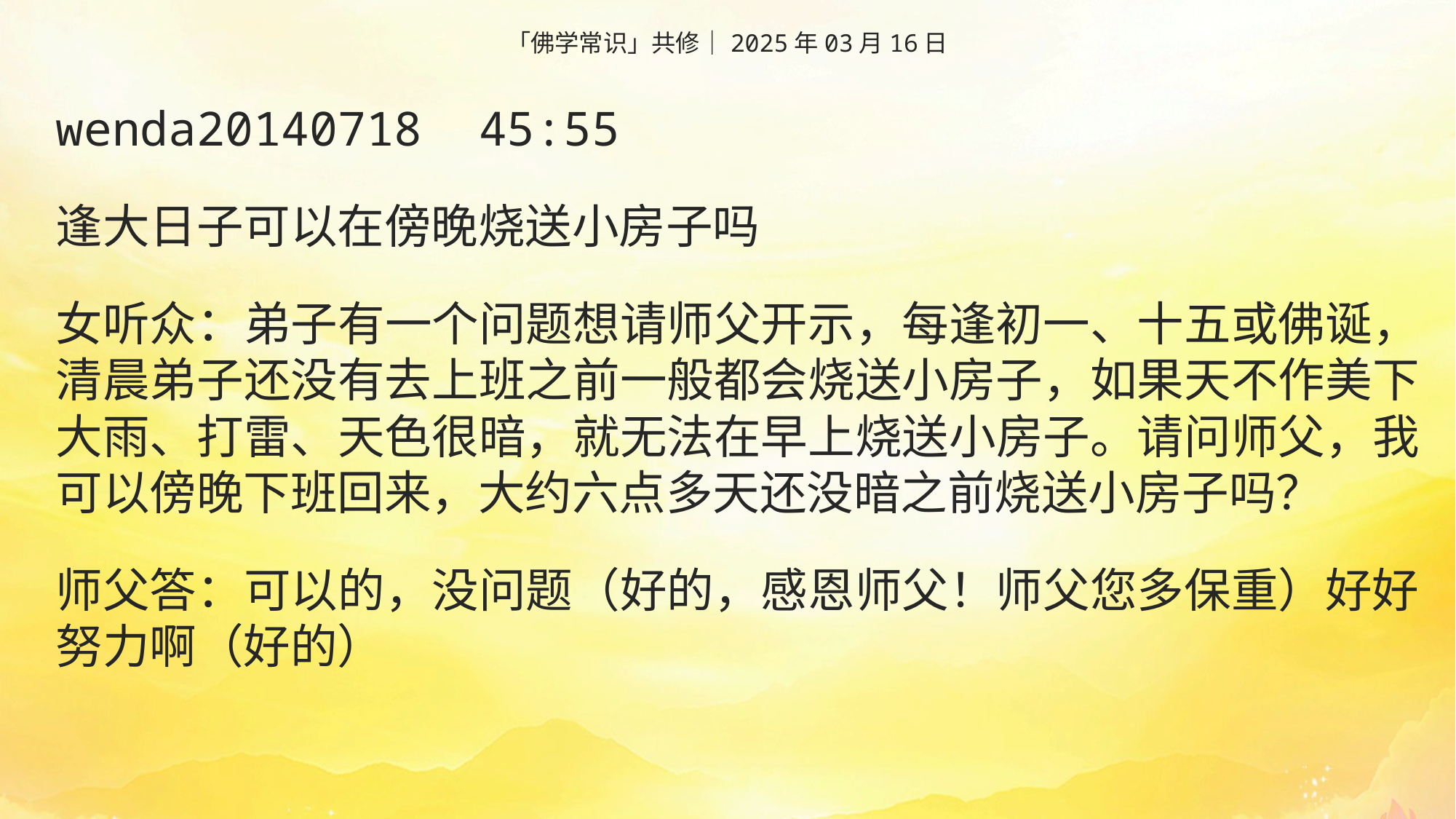

「佛学常识」共修｜2025年03月16日
wenda20140718  45:55
逢大日子可以在傍晚烧送小房子吗
女听众：弟子有一个问题想请师父开示，每逢初一、十五或佛诞，清晨弟子还没有去上班之前一般都会烧送小房子，如果天不作美下大雨、打雷、天色很暗，就无法在早上烧送小房子。请问师父，我可以傍晚下班回来，大约六点多天还没暗之前烧送小房子吗？
师父答：可以的，没问题（好的，感恩师父！师父您多保重）好好努力啊（好的）